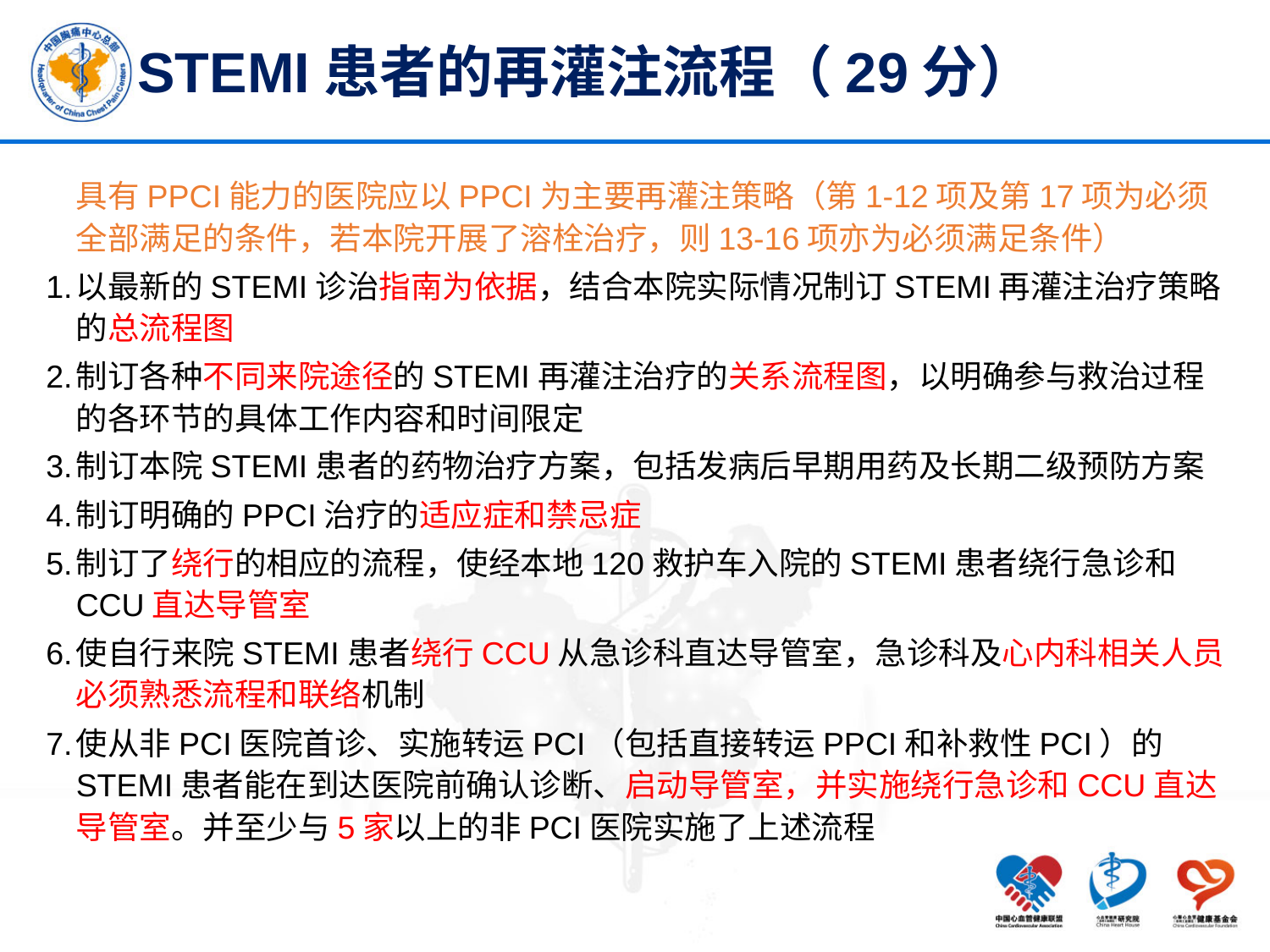

# STEMI患者的再灌注流程（29分）
具有PPCI能力的医院应以PPCI为主要再灌注策略（第1-12项及第17项为必须全部满足的条件，若本院开展了溶栓治疗，则13-16项亦为必须满足条件）
以最新的STEMI诊治指南为依据，结合本院实际情况制订STEMI再灌注治疗策略的总流程图
制订各种不同来院途径的STEMI再灌注治疗的关系流程图，以明确参与救治过程的各环节的具体工作内容和时间限定
制订本院STEMI患者的药物治疗方案，包括发病后早期用药及长期二级预防方案
制订明确的PPCI治疗的适应症和禁忌症
制订了绕行的相应的流程，使经本地120救护车入院的STEMI患者绕行急诊和CCU直达导管室
使自行来院STEMI患者绕行CCU从急诊科直达导管室，急诊科及心内科相关人员必须熟悉流程和联络机制
使从非PCI医院首诊、实施转运PCI（包括直接转运PPCI和补救性PCI）的STEMI患者能在到达医院前确认诊断、启动导管室，并实施绕行急诊和CCU直达导管室。并至少与5家以上的非PCI医院实施了上述流程